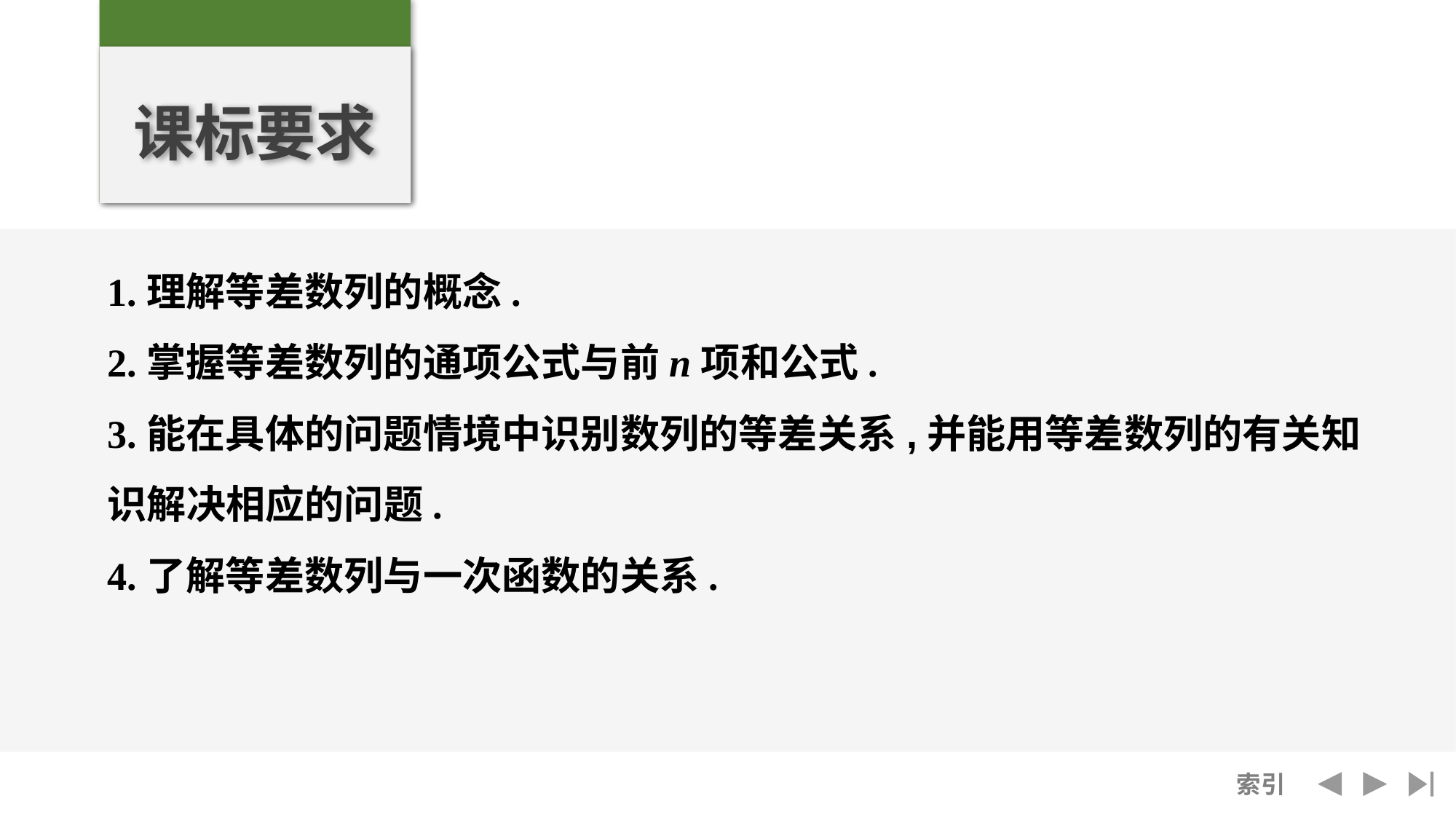

1.理解等差数列的概念.
2.掌握等差数列的通项公式与前n项和公式.
3.能在具体的问题情境中识别数列的等差关系,并能用等差数列的有关知识解决相应的问题.
4.了解等差数列与一次函数的关系.